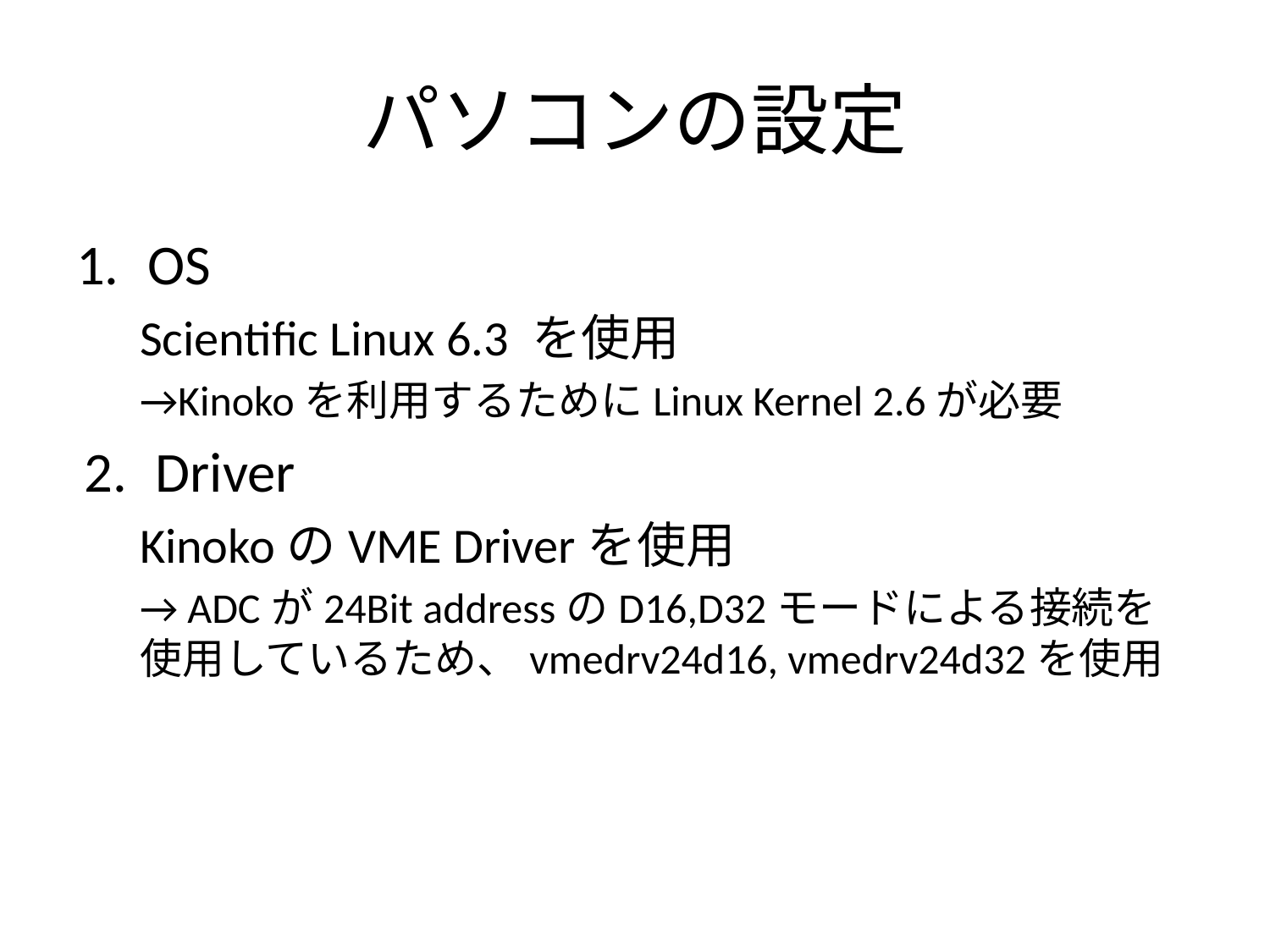

# パソコンの設定
OS
Scientific Linux 6.3 を使用
→Kinokoを利用するためにLinux Kernel 2.6が必要
Driver
KinokoのVME Driverを使用
→ ADCが24Bit addressのD16,D32モードによる接続を使用しているため、vmedrv24d16, vmedrv24d32を使用